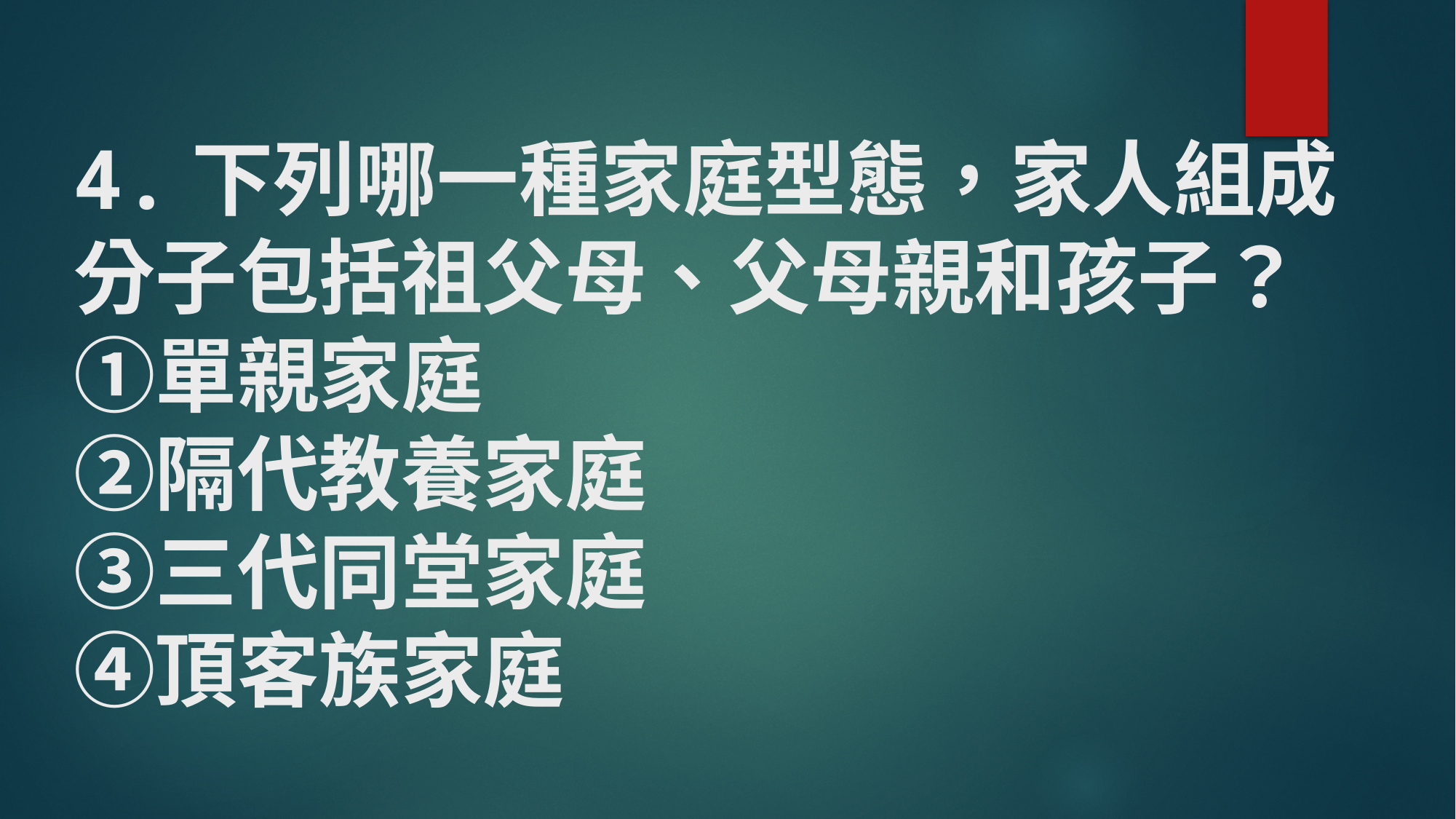

# 4.下列哪一種家庭型態，家人組成 分子包括祖父母、父母親和孩子？ ①單親家庭 ②隔代教養家庭 ③三代同堂家庭 ④頂客族家庭